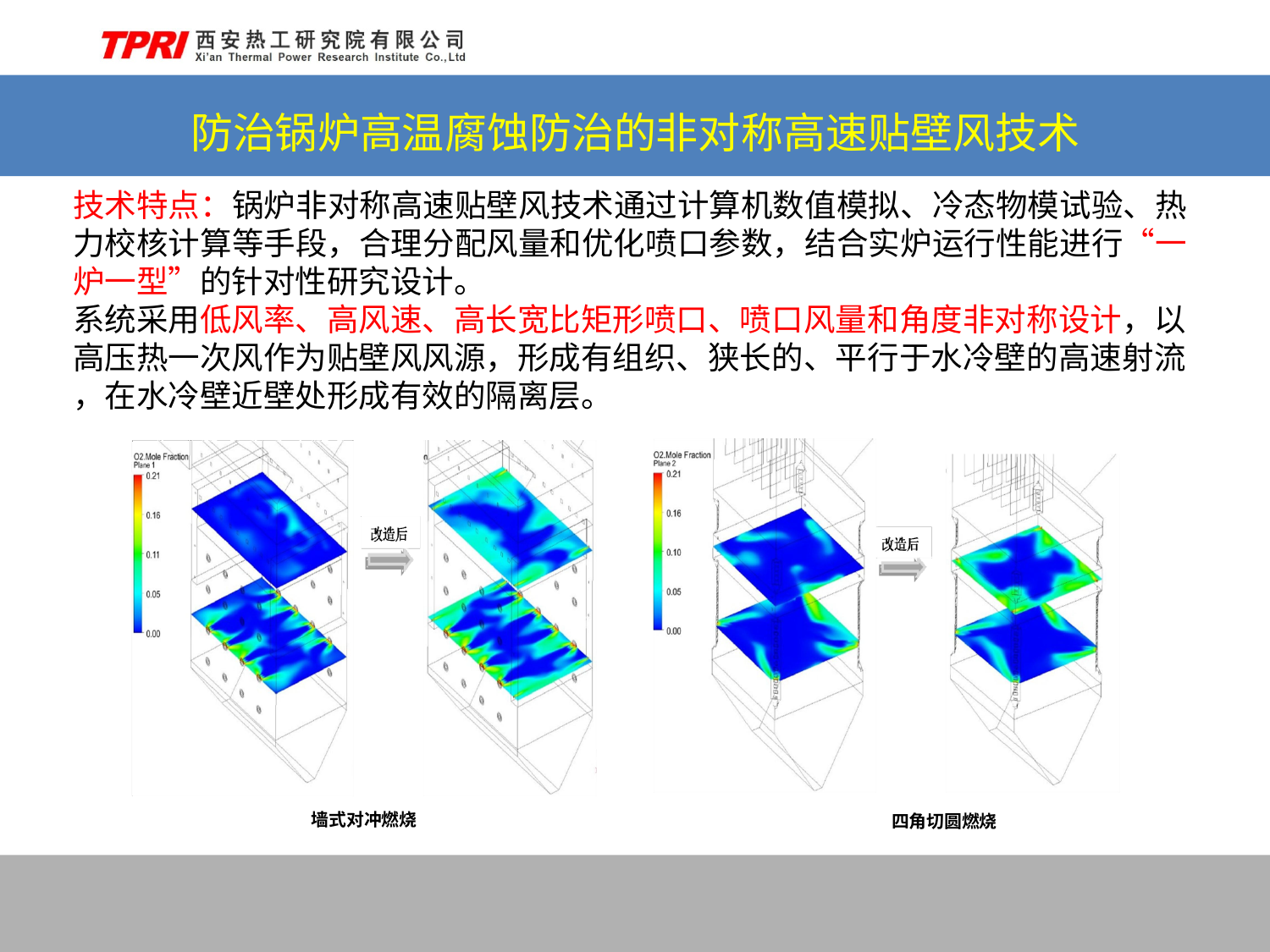

# 防治锅炉高温腐蚀防治的非对称高速贴壁风技术
技术特点：锅炉非对称高速贴壁风技术通过计算机数值模拟、冷态物模试验、热 力校核计算等手段，合理分配风量和优化喷口参数，结合实炉运行性能进行“一 炉一型”的针对性研究设计。
系统采用低风率、高风速、高长宽比矩形喷口、喷口风量和角度非对称设计，以 高压热一次风作为贴壁风风源，形成有组织、狭长的、平行于水冷壁的高速射流
，在水冷壁近壁处形成有效的隔离层。

墙式对冲燃烧
四角切圆燃烧